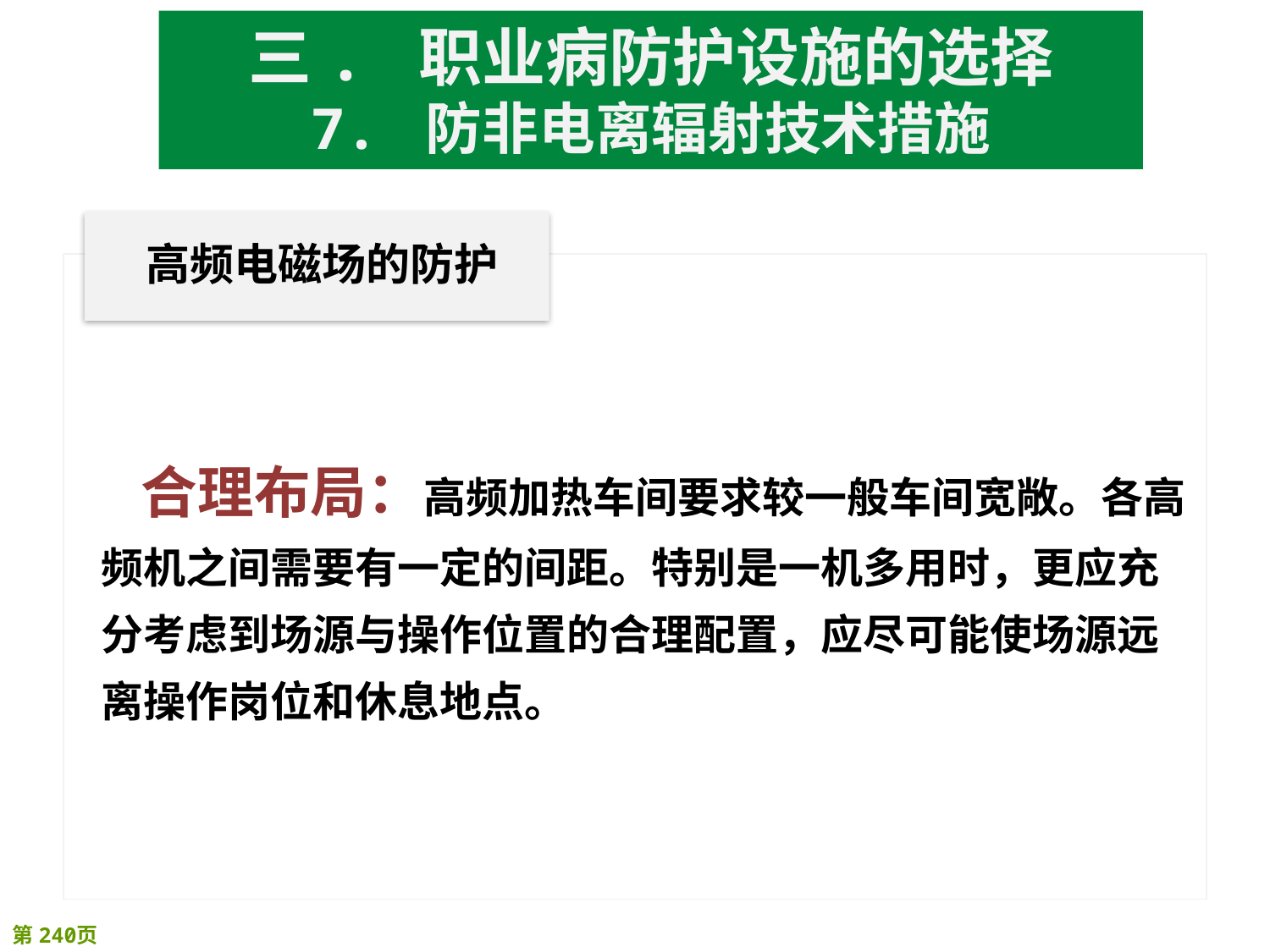

三. 职业病防护设施的选择
7. 防非电离辐射技术措施
 高频电磁场的防护

    合理布局：高频加热车间要求较一般车间宽敞。各高频机之间需要有一定的间距。特别是一机多用时，更应充分考虑到场源与操作位置的合理配置，应尽可能使场源远离操作岗位和休息地点。